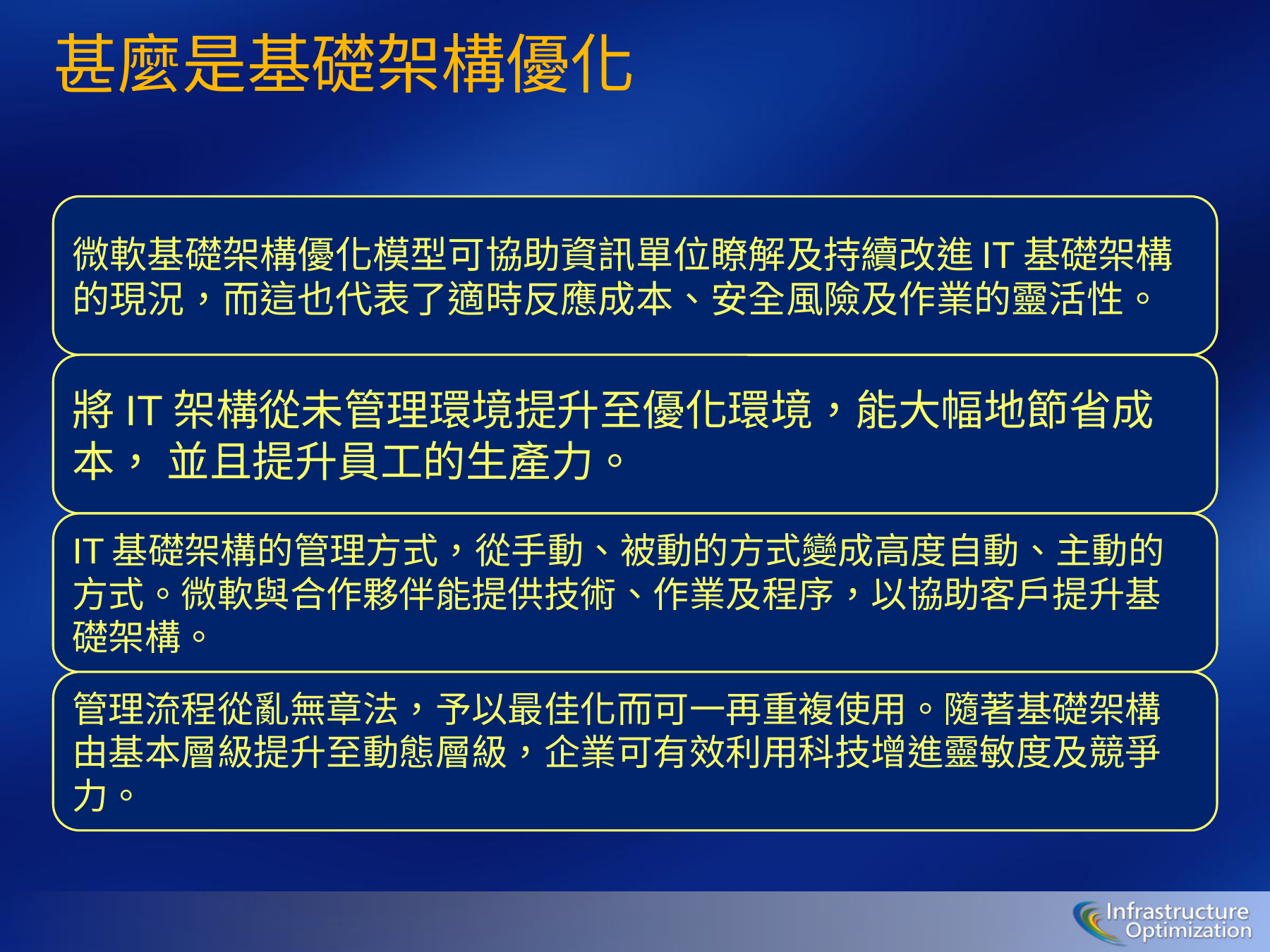

# 甚麼是基礎架構優化
微軟基礎架構優化模型可協助資訊單位瞭解及持續改進IT基礎架構的現況，而這也代表了適時反應成本、安全風險及作業的靈活性。
將IT架構從未管理環境提升至優化環境，能大幅地節省成本， 並且提升員工的生產力。
IT基礎架構的管理方式，從手動、被動的方式變成高度自動、主動的方式。微軟與合作夥伴能提供技術、作業及程序，以協助客戶提升基礎架構。
管理流程從亂無章法，予以最佳化而可一再重複使用。隨著基礎架構由基本層級提升至動態層級，企業可有效利用科技增進靈敏度及競爭力。